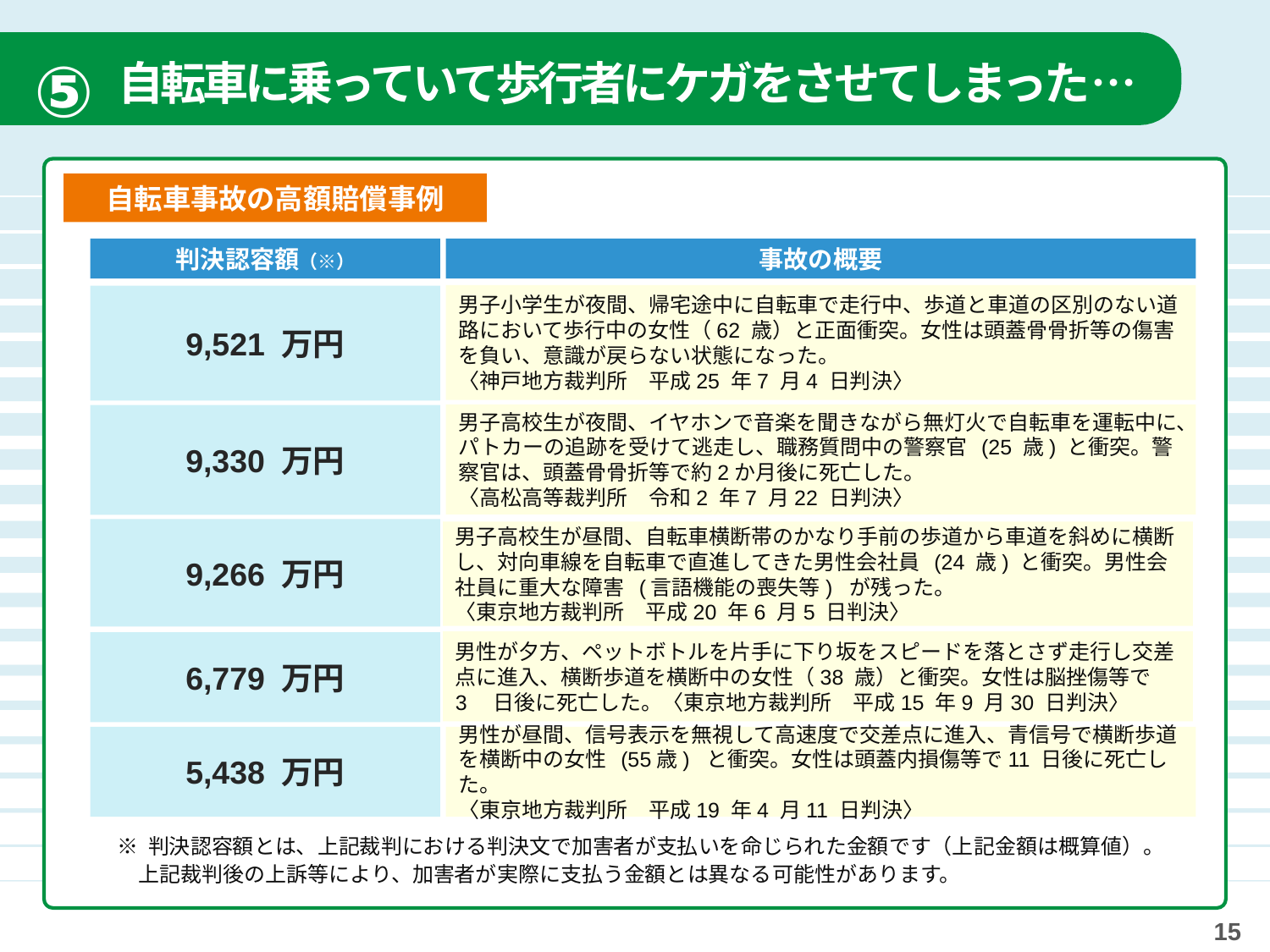

⑤
自転車に乗っていて歩行者にケガをさせてしまった…

自転車事故の高額賠償事例
判決認容額（※）
事故の概要
男子小学生が夜間、帰宅途中に自転車で走行中、歩道と車道の区別のない道
路において歩行中の女性（62 歳）と正面衝突。女性は頭蓋骨骨折等の傷害
を負い、意識が戻らない状態になった。
〈神戸地方裁判所　平成25 年7 月4 日判決〉
9,521 万円
男子高校生が夜間、イヤホンで音楽を聞きながら無灯火で自転車を運転中に、パトカーの追跡を受けて逃走し、職務質問中の警察官  (25 歳) と衝突。警察官は、頭蓋骨骨折等で約2か月後に死亡した。
〈高松高等裁判所　令和2 年7 月22 日判決〉
9,330 万円
9,266 万円
男子高校生が昼間、自転車横断帯のかなり手前の歩道から車道を斜めに横断し、対向車線を自転車で直進してきた男性会社員  (24 歳) と衝突。男性会社員に重大な障害  (言語機能の喪失等)  が残った。
〈東京地方裁判所　平成20 年6 月5 日判決〉
男性が夕方、ペットボトルを片手に下り坂をスピードを落とさず走行し交差点に進入、横断歩道を横断中の女性（38 歳）と衝突。女性は脳挫傷等で3　日後に死亡した。〈東京地方裁判所　平成15 年9 月30 日判決〉
6,779 万円
5,438 万円
男性が昼間、信号表示を無視して高速度で交差点に進入、青信号で横断歩道を横断中の女性  (55歳)  と衝突。女性は頭蓋内損傷等で11 日後に死亡した。
〈東京地方裁判所　平成19 年4 月11 日判決〉
※ 判決認容額とは、上記裁判における判決文で加害者が支払いを命じられた金額です（上記金額は概算値）。
　上記裁判後の上訴等により、加害者が実際に支払う金額とは異なる可能性があります。